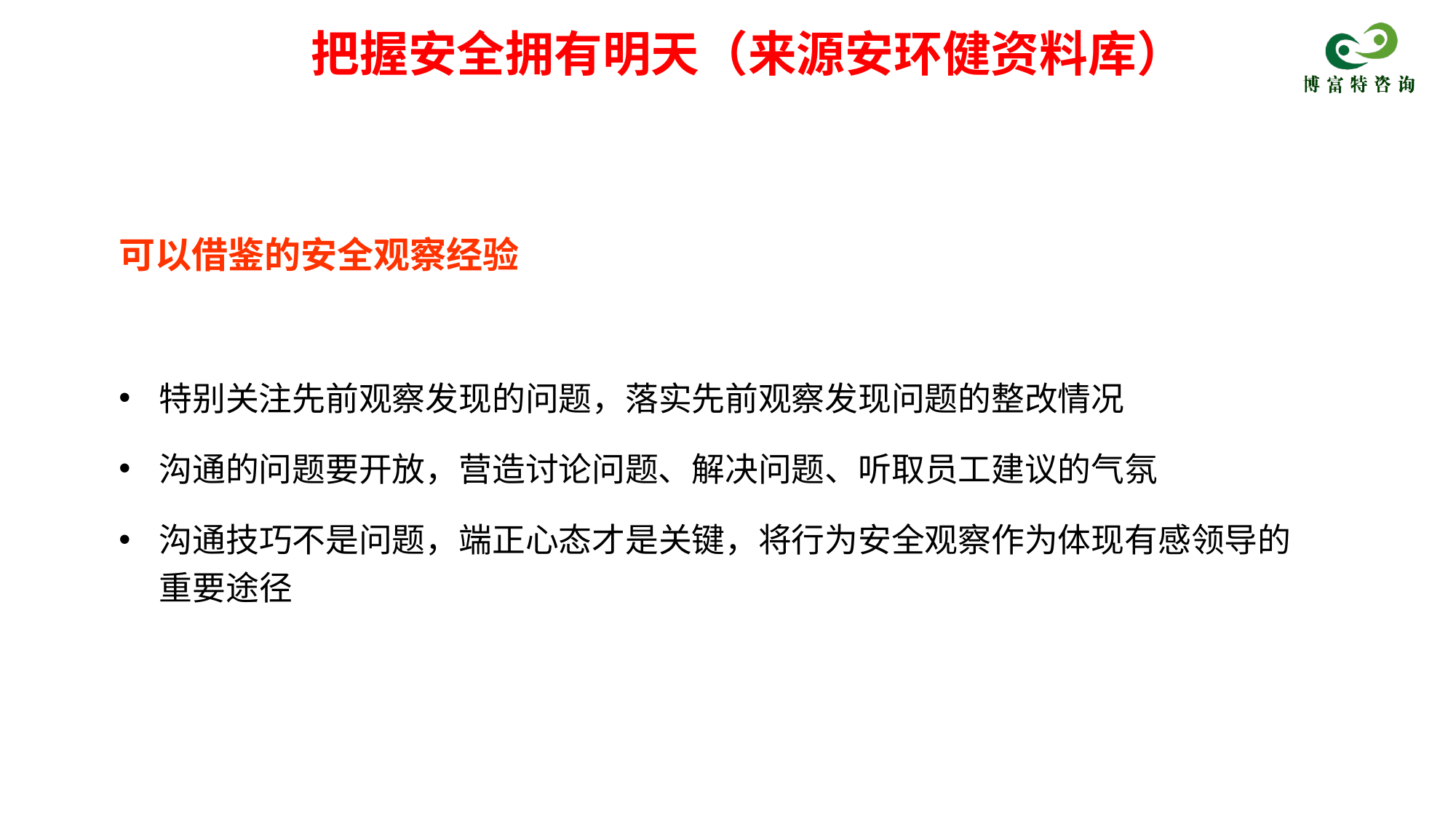

可以借鉴的安全观察经验

特别关注先前观察发现的问题，落实先前观察发现问题的整改情况
沟通的问题要开放，营造讨论问题、解决问题、听取员工建议的气氛
沟通技巧不是问题，端正心态才是关键，将行为安全观察作为体现有感领导的重要途径